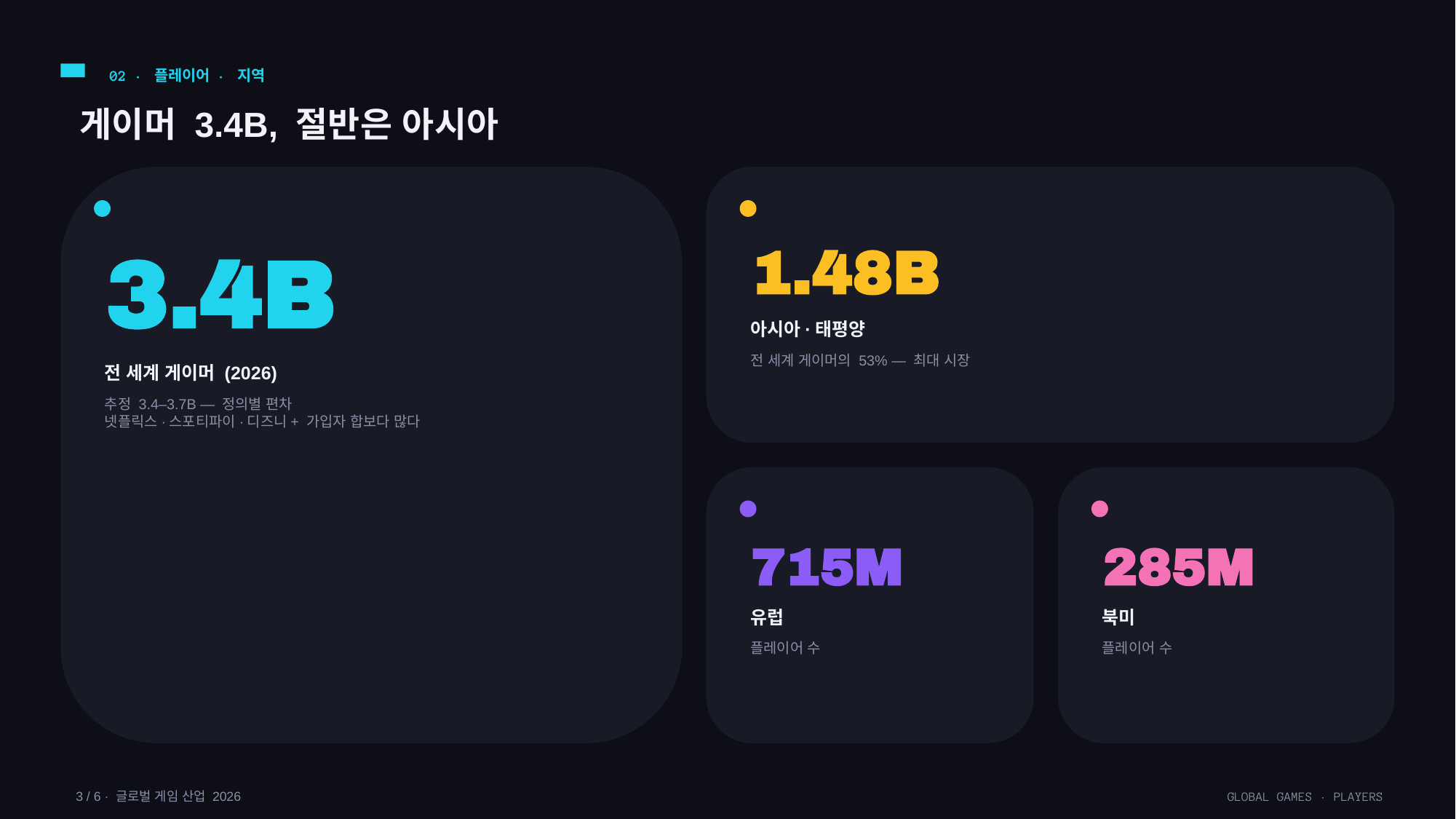

02 · 플레이어 · 지역

게이머 3.4B, 절반은 아시아

3.4B
1.48B
아시아·태평양
전 세계 게이머의 53% — 최대 시장
전 세계 게이머 (2026)
추정 3.4–3.7B — 정의별 편차
넷플릭스·스포티파이·디즈니+ 가입자 합보다 많다

715M
285M
유럽
북미
플레이어 수
플레이어 수
3 / 6 · 글로벌 게임 산업 2026
GLOBAL GAMES · PLAYERS